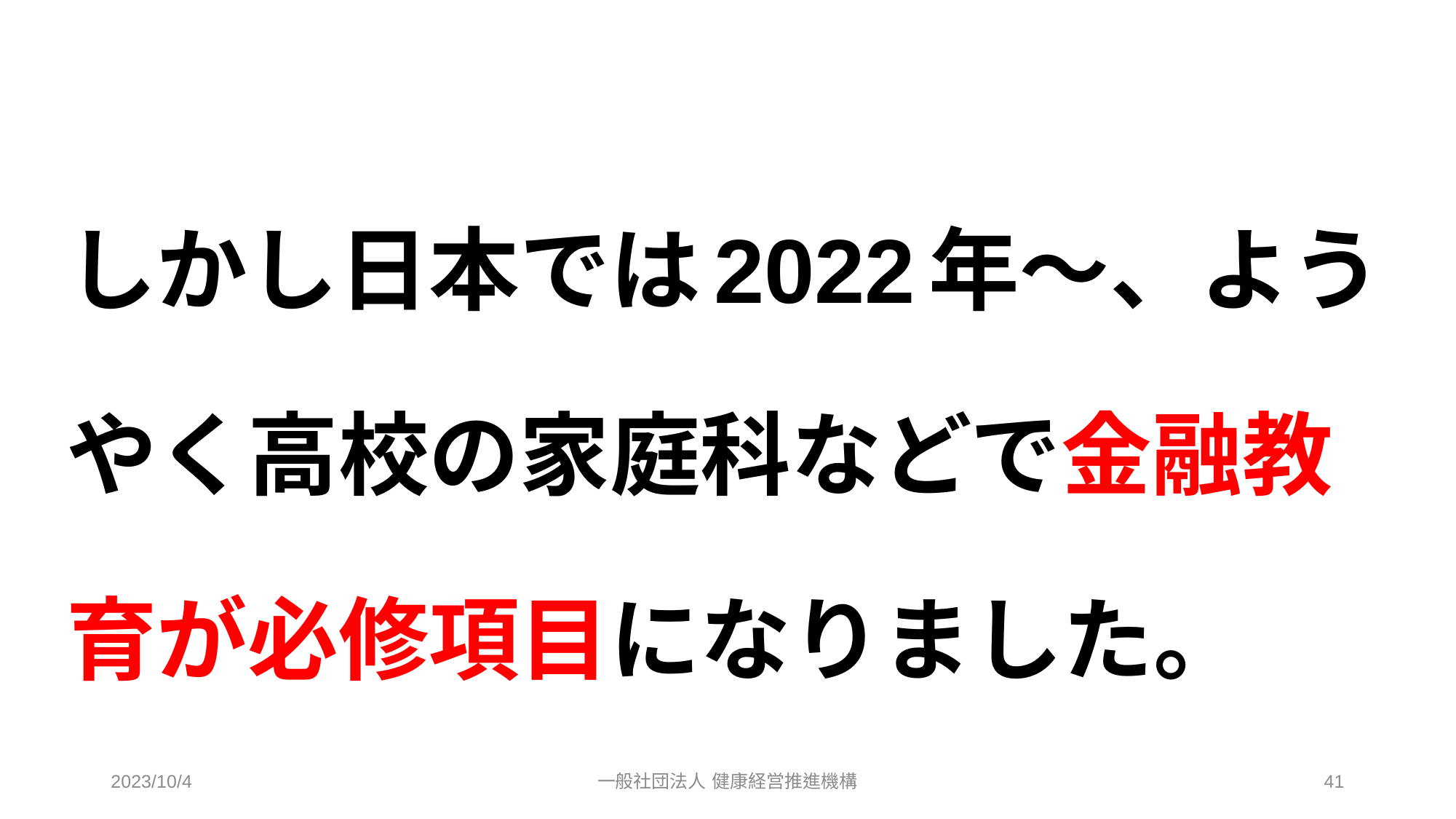

#
しかし日本では2022年～、ようやく高校の家庭科などで金融教育が必修項目になりました。
2023/10/4
一般社団法人 健康経営推進機構
41